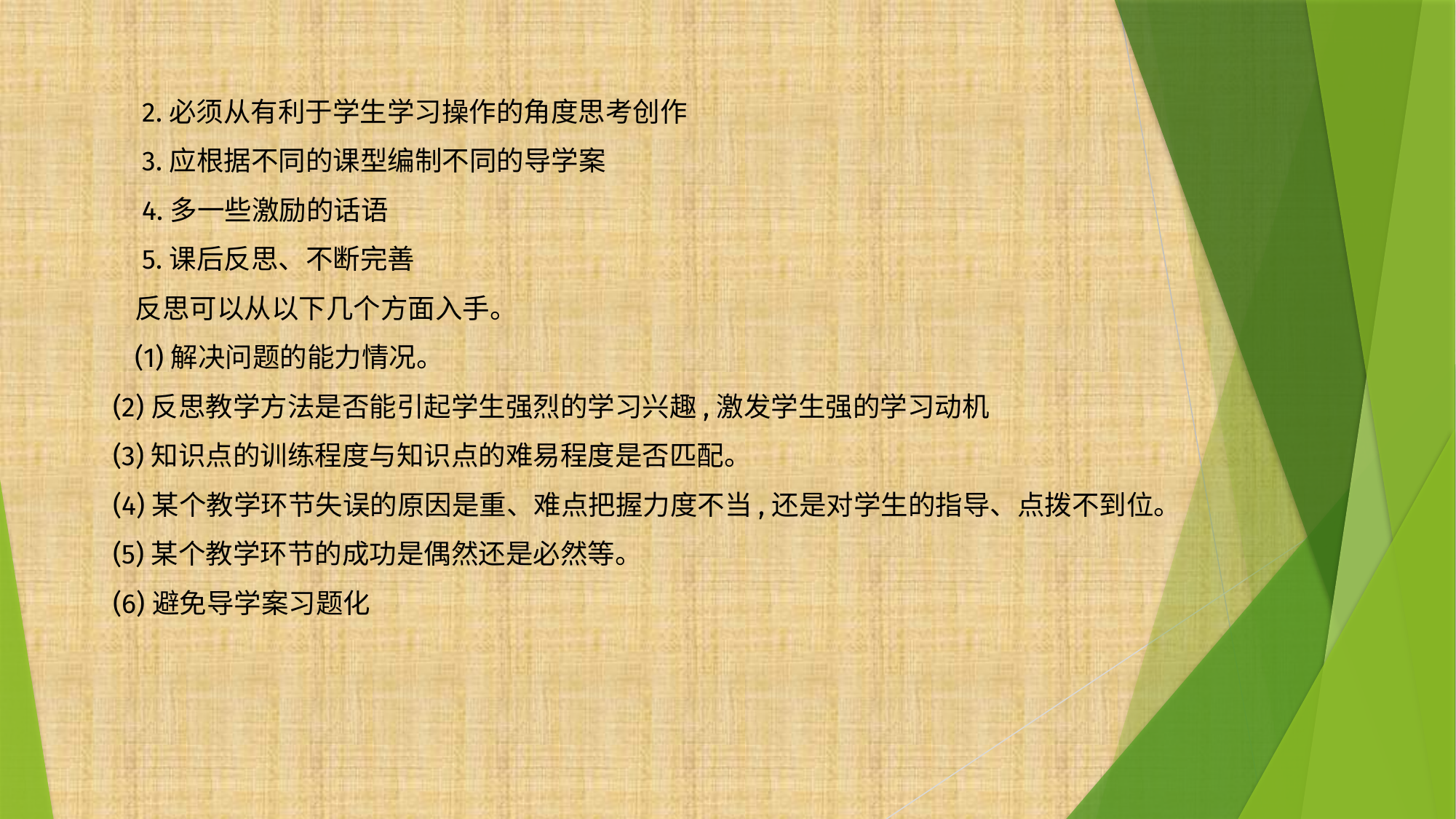

2.必须从有利于学生学习操作的角度思考创作
       3.应根据不同的课型编制不同的导学案
       4.多一些激励的话语
       5.课后反思、不断完善
      反思可以从以下几个方面入手。
      (1)解决问题的能力情况。
   (2)反思教学方法是否能引起学生强烈的学习兴趣,激发学生强的学习动机
   (3)知识点的训练程度与知识点的难易程度是否匹配。
   (4)某个教学环节失误的原因是重、难点把握力度不当,还是对学生的指导、点拨不到位。
   (5)某个教学环节的成功是偶然还是必然等。
   (6)避免导学案习题化

#